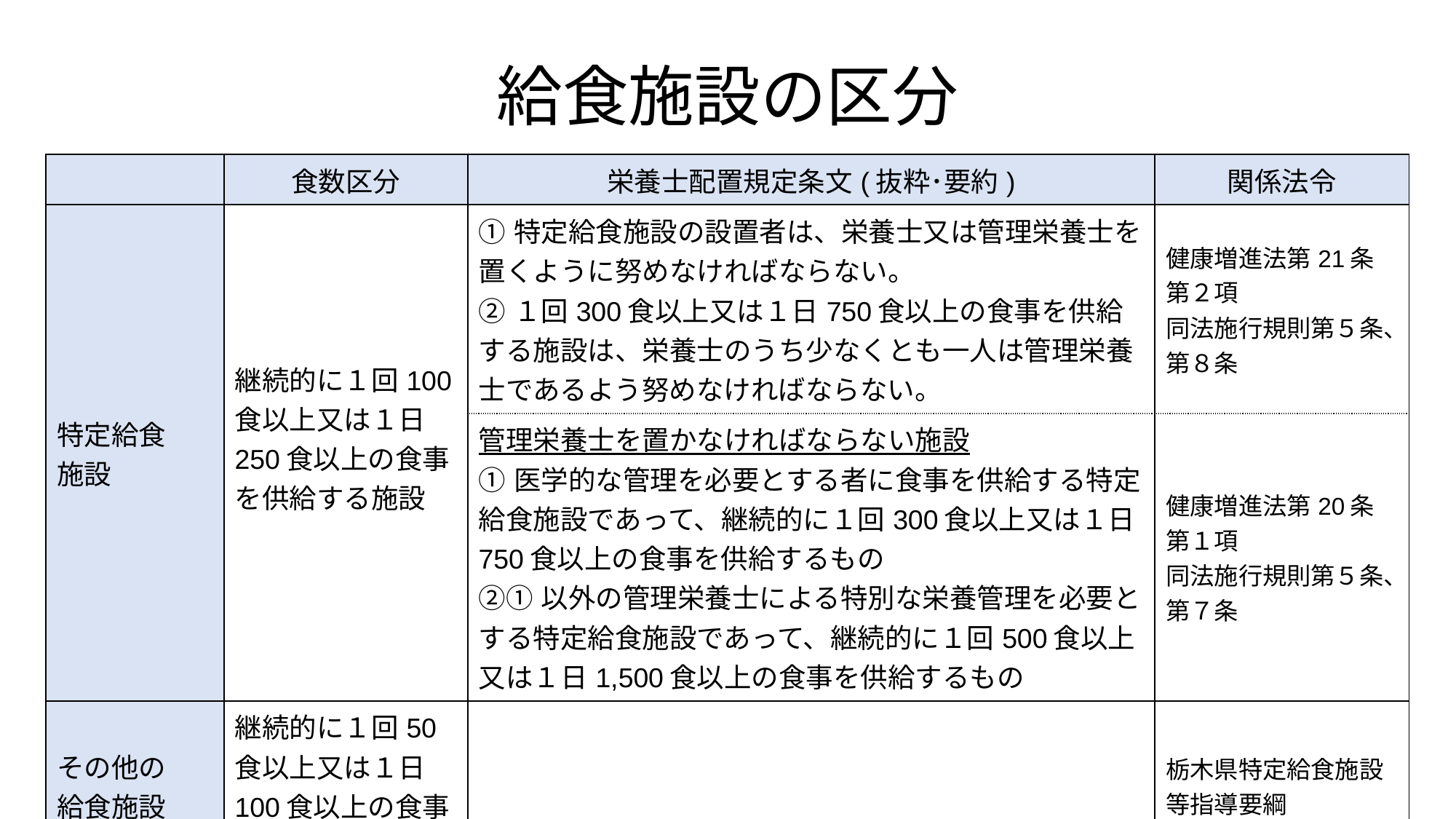

# 給食施設の区分
|  | 食数区分 | 栄養士配置規定条文(抜粋･要約) | 関係法令 |
| --- | --- | --- | --- |
| 特定給食 施設 | 継続的に１回100食以上又は１日250食以上の食事を供給する施設 | ①特定給食施設の設置者は、栄養士又は管理栄養士を置くように努めなければならない。 ②１回300食以上又は１日750食以上の食事を供給する施設は、栄養士のうち少なくとも一人は管理栄養士であるよう努めなければならない。 | 健康増進法第21条第２項 同法施行規則第５条、第８条 |
|  |  | 管理栄養士を置かなければならない施設 ①医学的な管理を必要とする者に食事を供給する特定給食施設であって、継続的に１回300食以上又は１日750食以上の食事を供給するもの ②①以外の管理栄養士による特別な栄養管理を必要とする特定給食施設であって、継続的に１回500食以上又は１日1,500食以上の食事を供給するもの | 健康増進法第20条第１項 同法施行規則第５条、第７条 |
| その他の 給食施設 | 継続的に１回50食以上又は１日100食以上の食事を提供する施設 |  | 栃木県特定給食施設等指導要綱 |